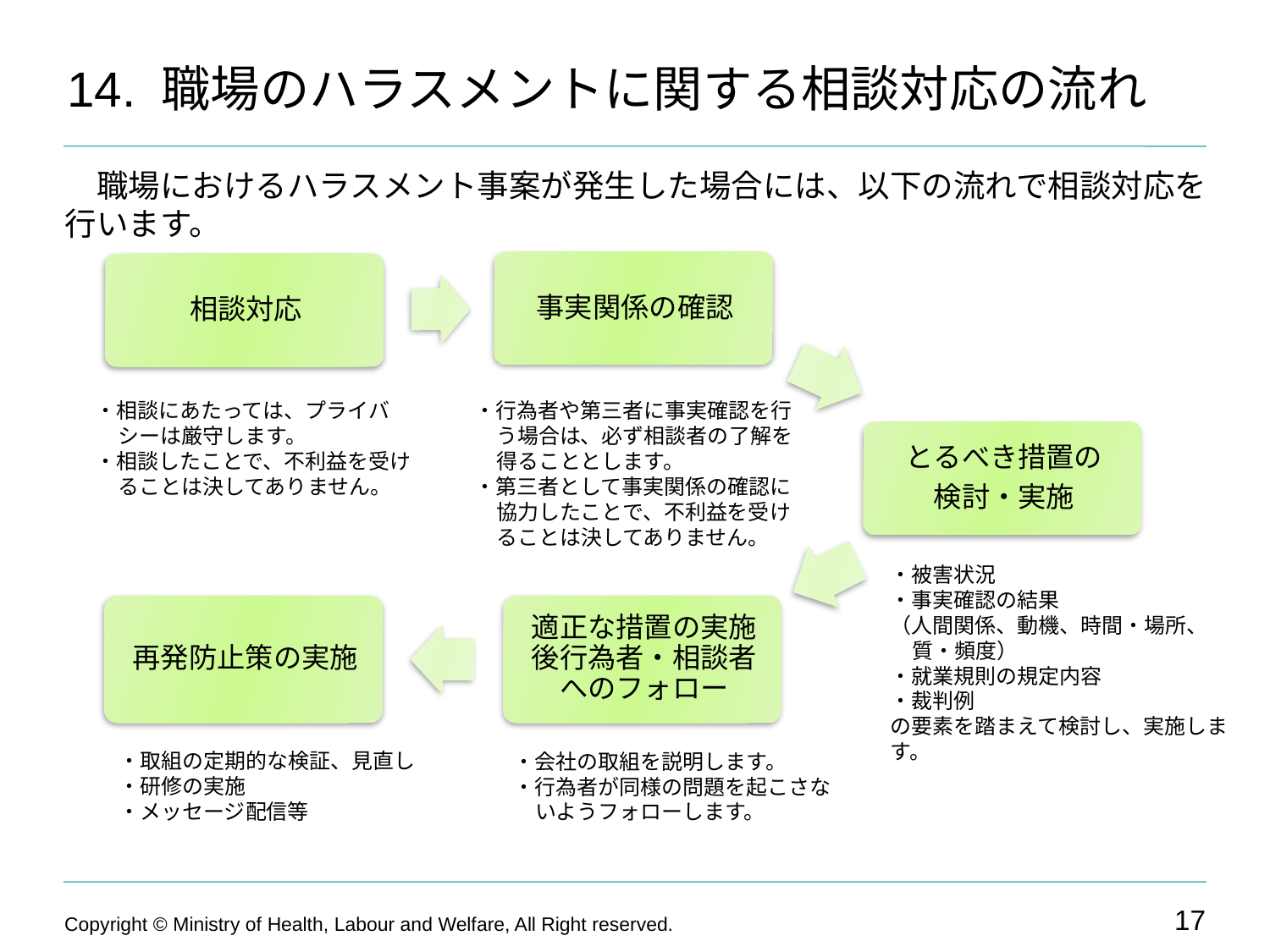

# 14. 職場のハラスメントに関する相談対応の流れ
　職場におけるハラスメント事案が発生した場合には、以下の流れで相談対応を行います。

相談対応

事実関係の確認

とるべき措置の
検討・実施

適正な措置の実施後行為者・相談者へのフォロー

再発防止策の実施
・相談にあたっては、プライバシーは厳守します。
・相談したことで、不利益を受けることは決してありません。
・行為者や第三者に事実確認を行う場合は、必ず相談者の了解を得ることとします。
・第三者として事実関係の確認に協力したことで、不利益を受けることは決してありません。
・被害状況
・事実確認の結果
（人間関係、動機、時間・場所、質・頻度）
・就業規則の規定内容
・裁判例
の要素を踏まえて検討し、実施します。
・取組の定期的な検証、見直し
・研修の実施
・メッセージ配信等
・会社の取組を説明します。
・行為者が同様の問題を起こさないようフォローします。
17